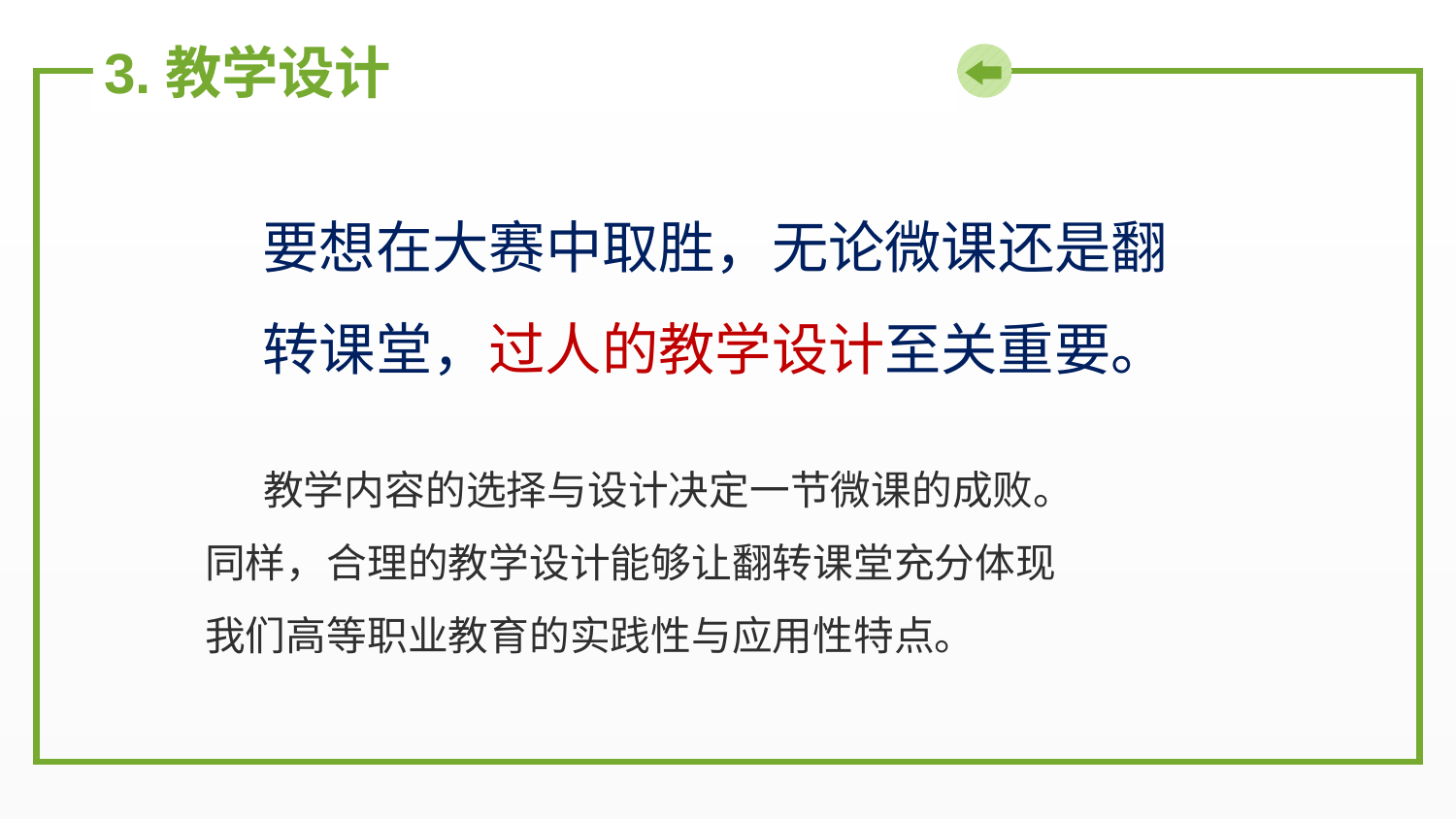

# 3.教学设计
要想在大赛中取胜，无论微课还是翻转课堂，过人的教学设计至关重要。
      教学内容的选择与设计决定一节微课的成败。
同样，合理的教学设计能够让翻转课堂充分体现
我们高等职业教育的实践性与应用性特点。